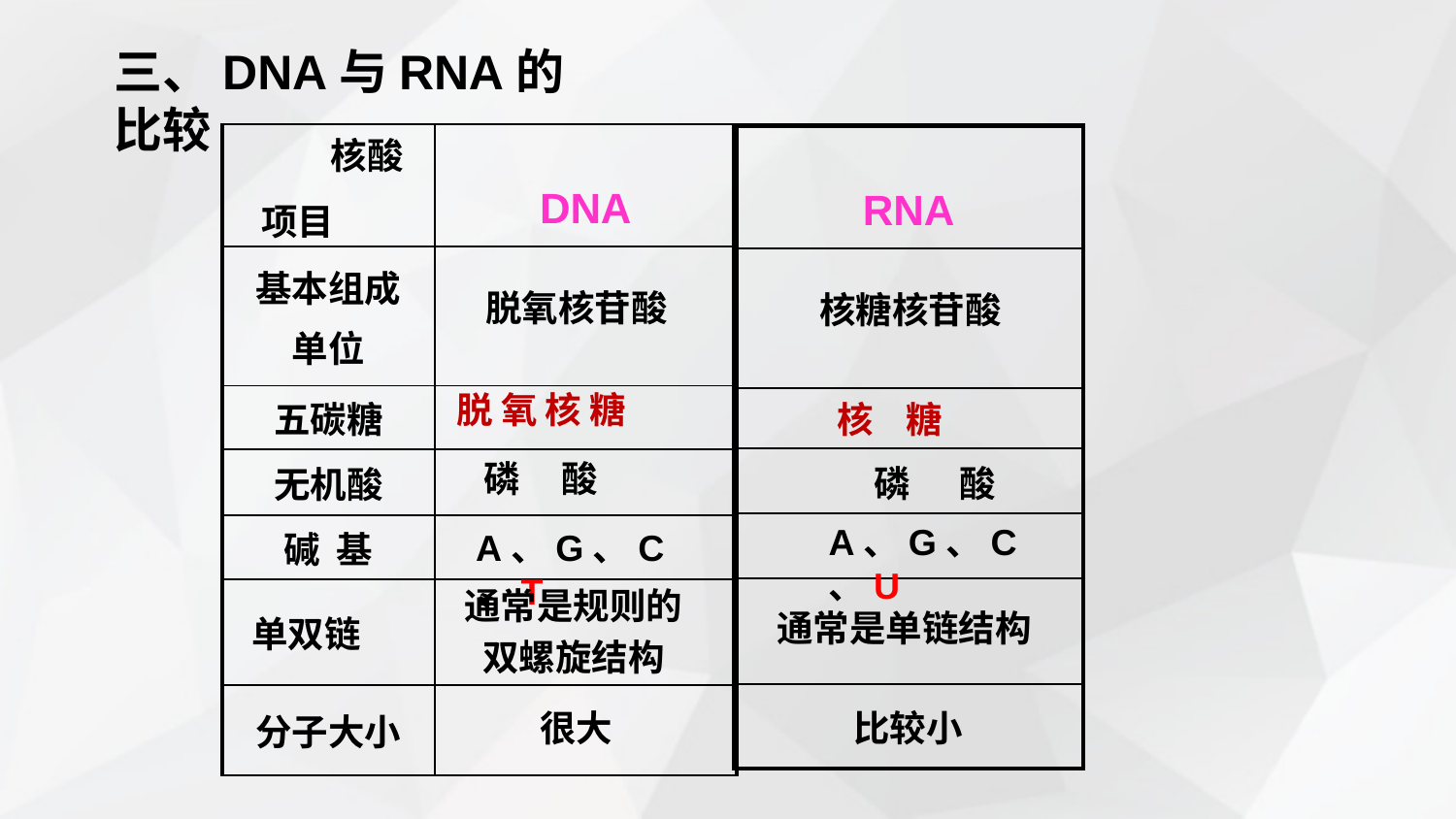

三、DNA与RNA的比较
|  | DNA |
| --- | --- |
| 基本组成 单位 |  |
| 五碳糖 |  |
| 无机酸 |  |
| 碱 基 |  |
| 单双链 |  |
| 分子大小 |  |
| RNA |
| --- |
|  |
|  |
|  |
|  |
|  |
|  |
 核酸
项目
脱氧核苷酸
核糖核苷酸
脱 氧 核 糖
核    糖
磷     酸
磷      酸

A、G、C、U
A、G、C、T

通常是规则的
双螺旋结构
通常是单链结构
很大
比较小